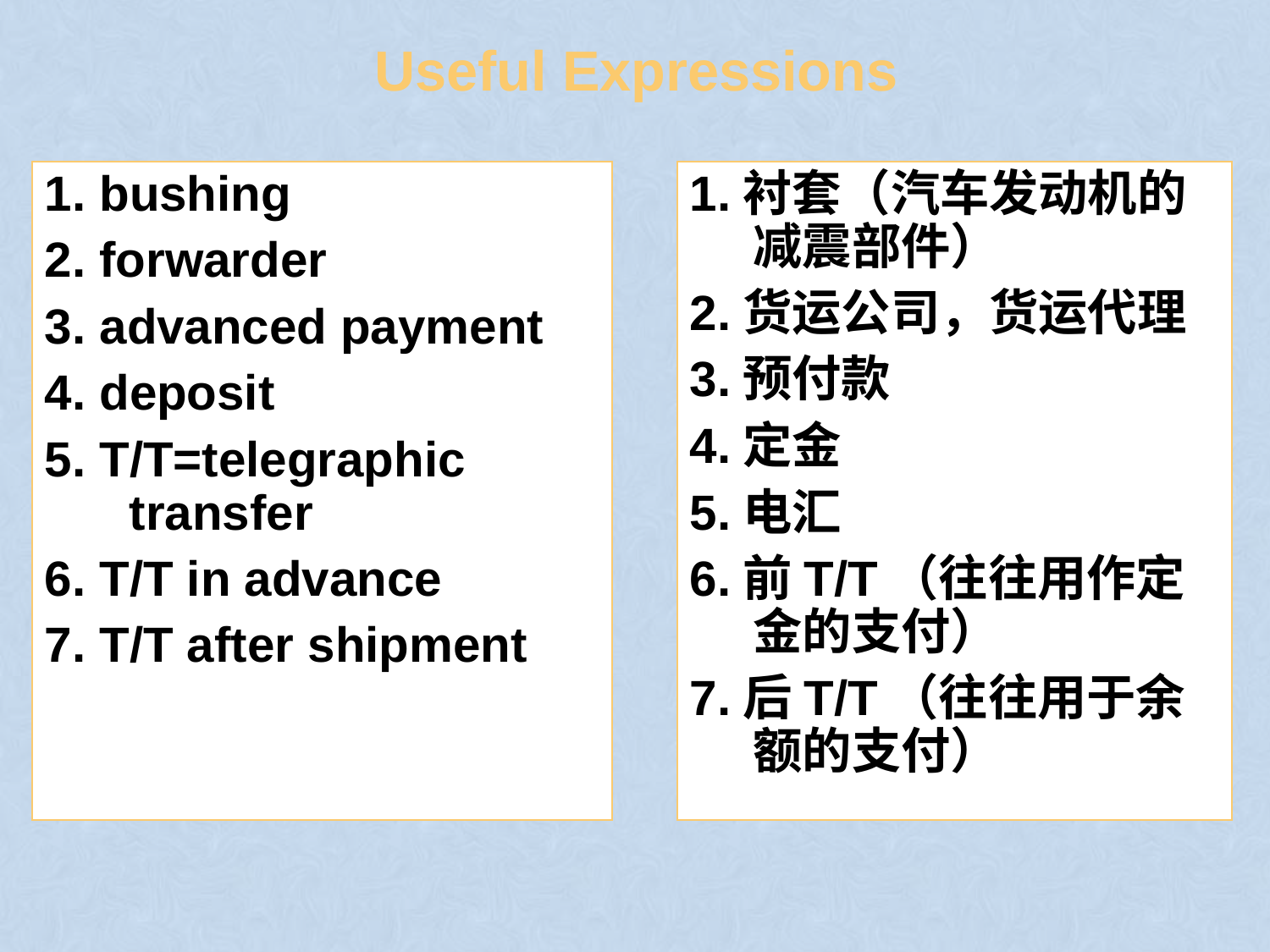

# Useful Expressions
1. bushing
2. forwarder
3. advanced payment
4. deposit
5. T/T=telegraphic transfer
6. T/T in advance
7. T/T after shipment
1.衬套（汽车发动机的减震部件）
2.货运公司，货运代理
3.预付款
4.定金
5.电汇
6.前T/T（往往用作定金的支付）
7.后T/T（往往用于余额的支付）